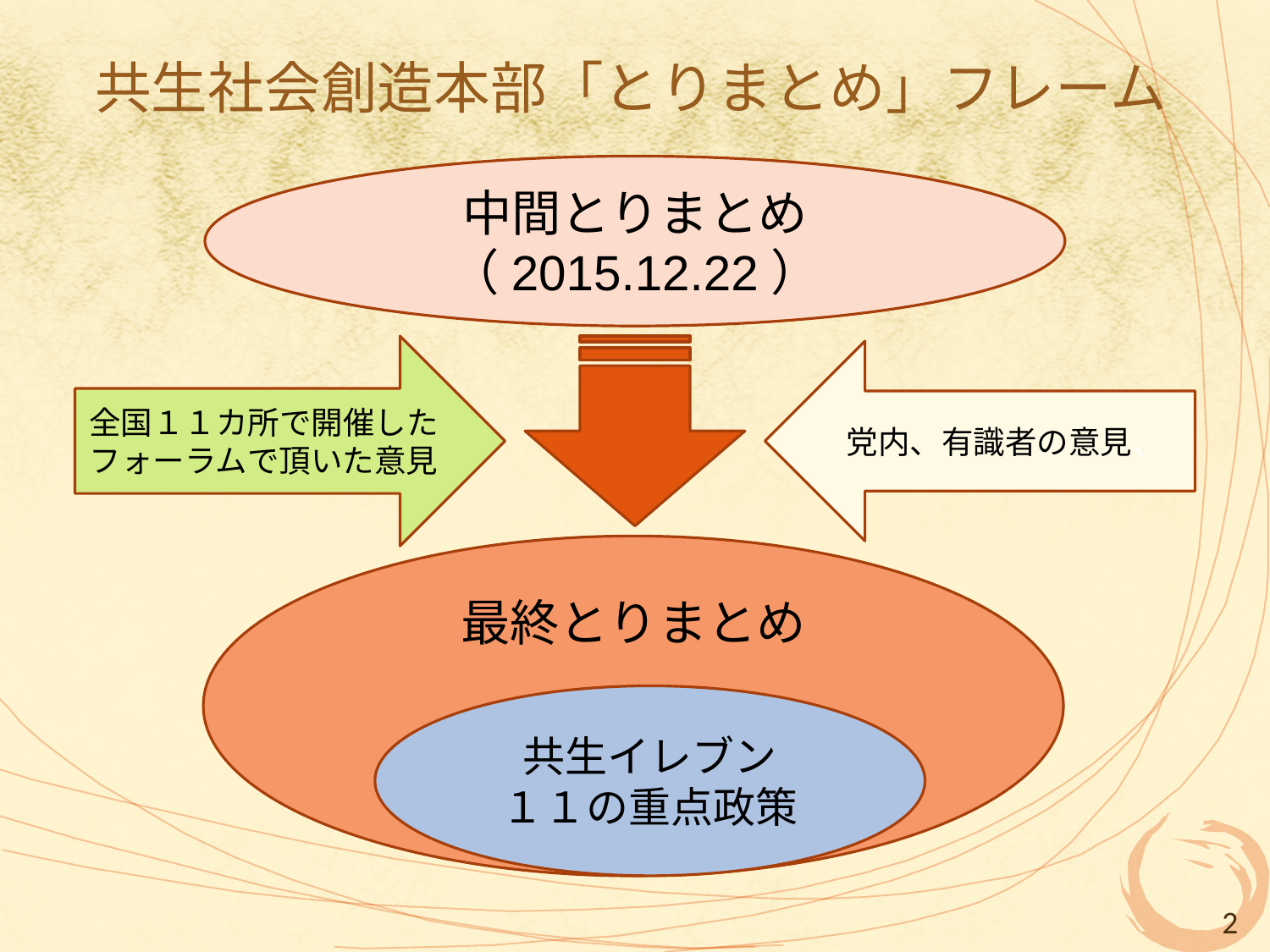

# 共生社会創造本部「とりまとめ」フレーム

中間とりまとめ（2015.12.22）

全国１１カ所で開催したフォーラムで頂いた意見
党内、有識者の意見、
最終とりまとめ
共生イレブン
１１の重点政策
2